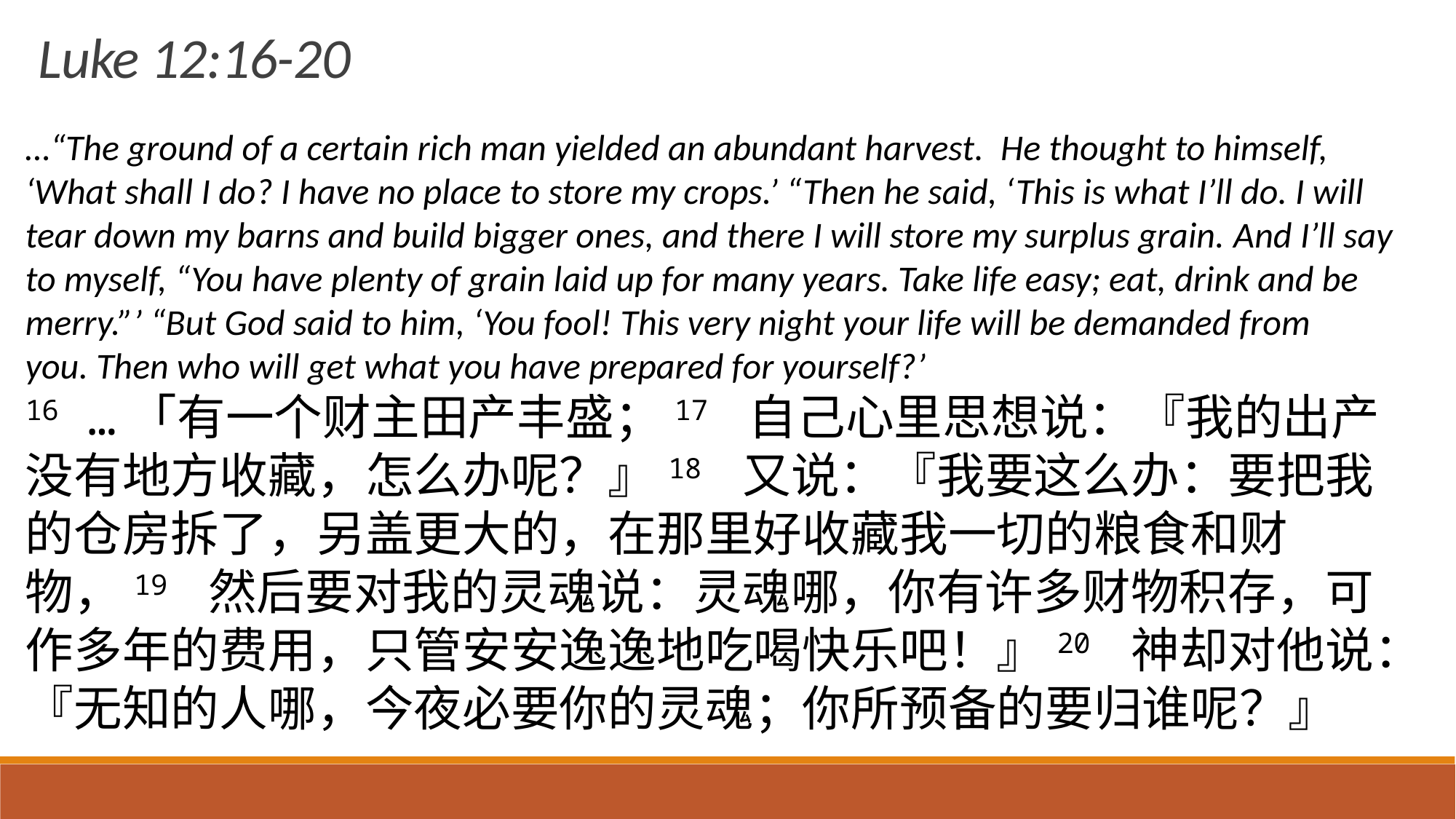

Luke 12:16-20
…“The ground of a certain rich man yielded an abundant harvest.  He thought to himself, ‘What shall I do? I have no place to store my crops.’ “Then he said, ‘This is what I’ll do. I will tear down my barns and build bigger ones, and there I will store my surplus grain. And I’ll say to myself, “You have plenty of grain laid up for many years. Take life easy; eat, drink and be merry.”’ “But God said to him, ‘You fool! This very night your life will be demanded from you. Then who will get what you have prepared for yourself?’
16 …「有一个财主田产丰盛；17 自己心里思想说：『我的出产没有地方收藏，怎么办呢？』18 又说：『我要这么办：要把我的仓房拆了，另盖更大的，在那里好收藏我一切的粮食和财物，19 然后要对我的灵魂说：灵魂哪，你有许多财物积存，可作多年的费用，只管安安逸逸地吃喝快乐吧！』20 神却对他说：『无知的人哪，今夜必要你的灵魂；你所预备的要归谁呢？』